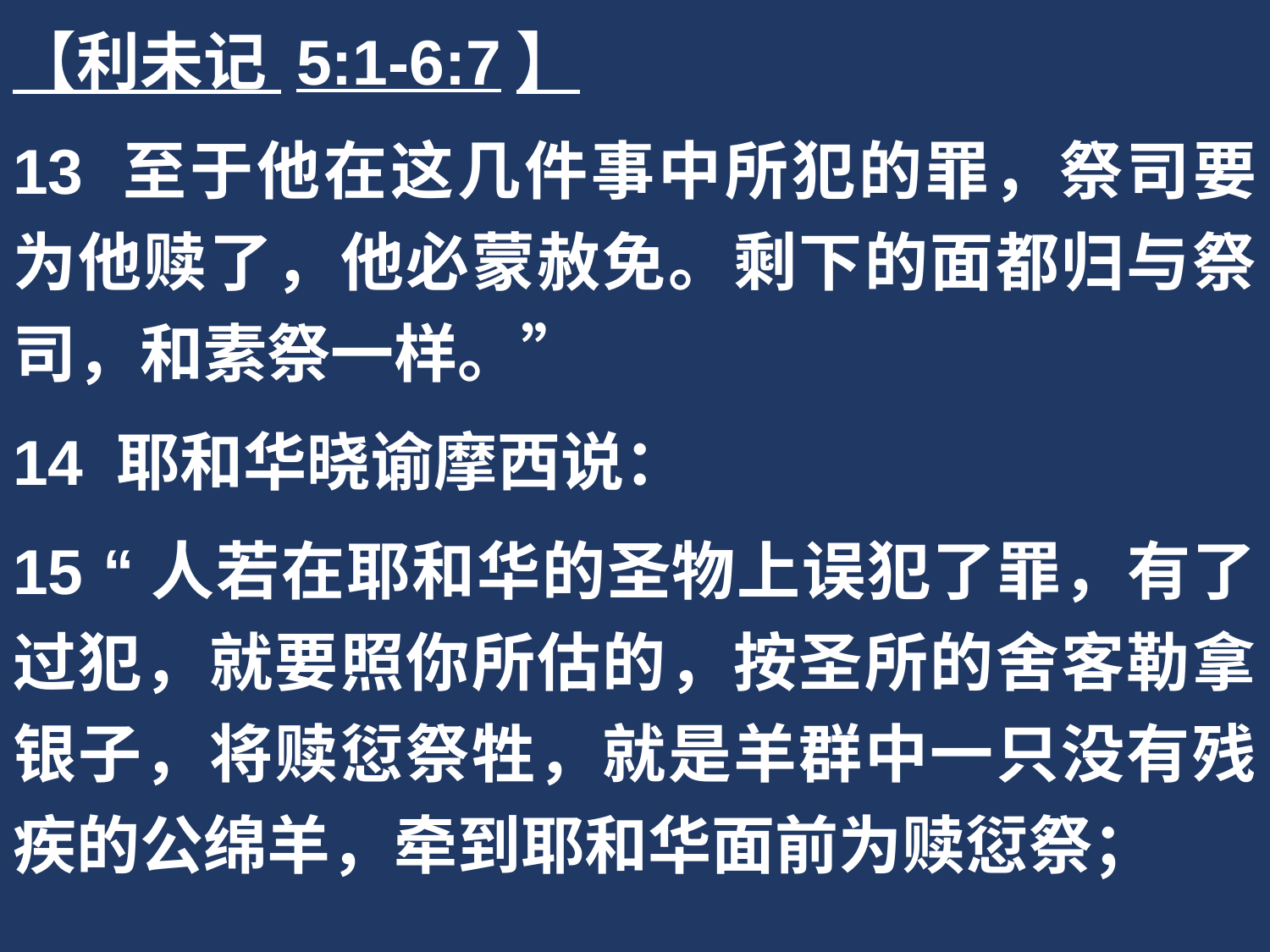

【利未记 5:1-6:7】
13 至于他在这几件事中所犯的罪，祭司要为他赎了，他必蒙赦免。剩下的面都归与祭司，和素祭一样。”
14 耶和华晓谕摩西说：
15 “人若在耶和华的圣物上误犯了罪，有了过犯，就要照你所估的，按圣所的舍客勒拿银子，将赎愆祭牲，就是羊群中一只没有残疾的公绵羊，牵到耶和华面前为赎愆祭；